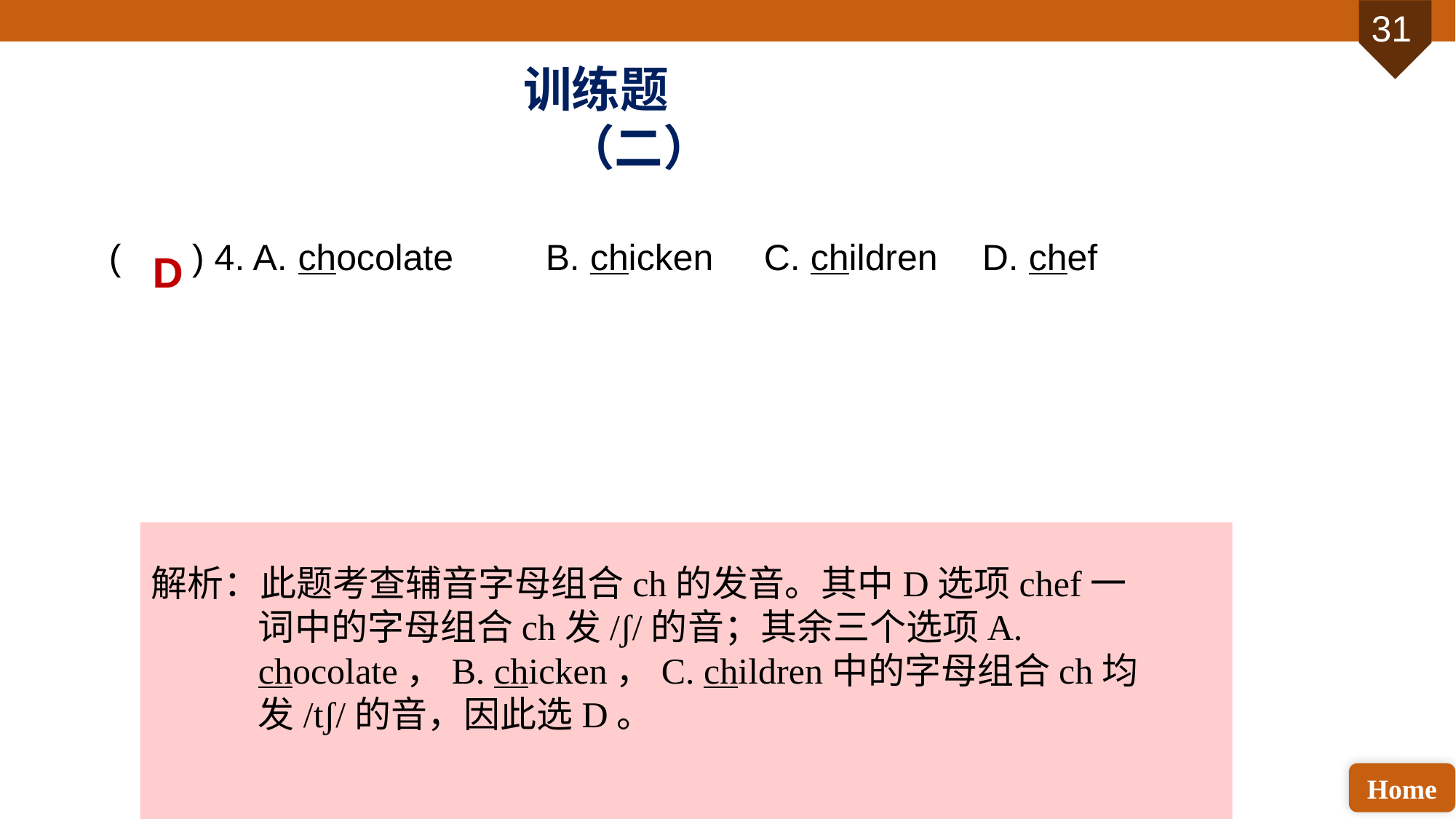

训练题（二）
(       ) 4. A. chocolate 	B. chicken 	C. children 	D. chef
D

解析：此题考查辅音字母组合ch的发音。其中D选项chef一词中的字母组合ch发/ʃ/的音；其余三个选项A. chocolate，B. chicken，C. children中的字母组合ch均发/tʃ/的音，因此选D。